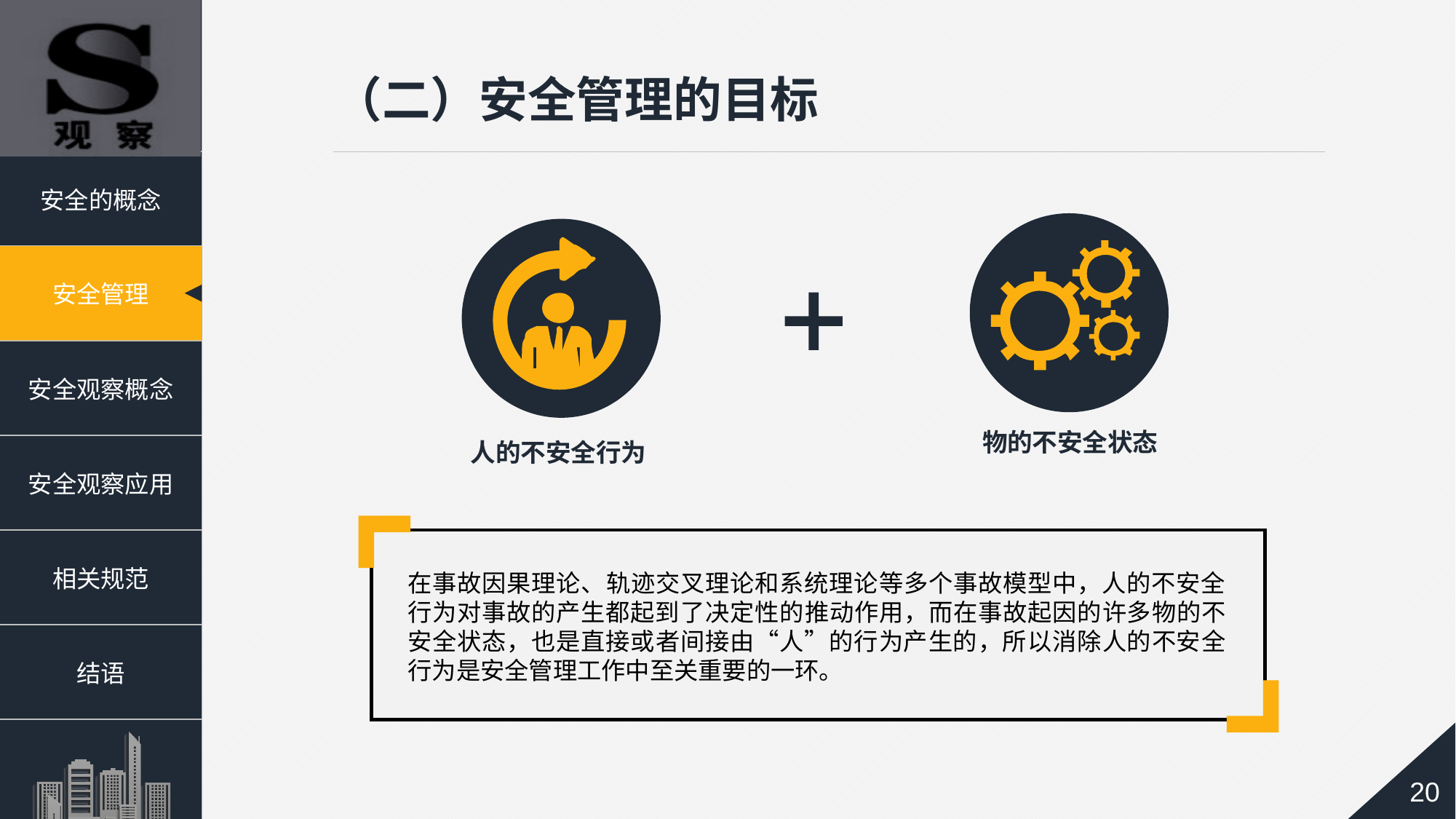

（二）安全管理的目标

物的不安全状态
人的不安全行为

在事故因果理论、轨迹交叉理论和系统理论等多个事故模型中，人的不安全行为对事故的产生都起到了决定性的推动作用，而在事故起因的许多物的不安全状态，也是直接或者间接由“人”的行为产生的，所以消除人的不安全行为是安全管理工作中至关重要的一环。